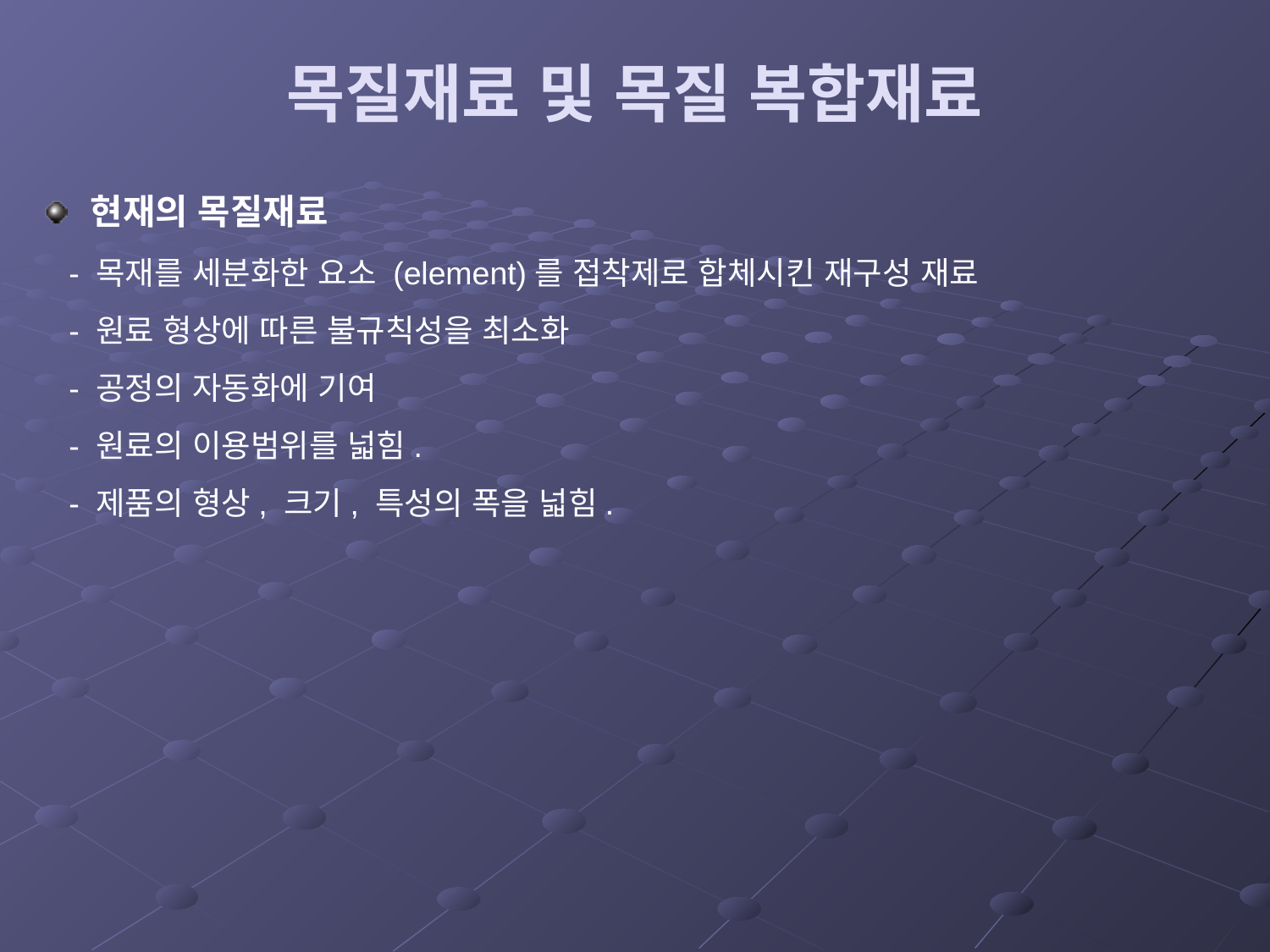

# 목질재료 및 목질 복합재료
현재의 목질재료
   - 목재를 세분화한 요소 (element)를 접착제로 합체시킨 재구성 재료
   - 원료 형상에 따른 불규칙성을 최소화
   - 공정의 자동화에 기여
   - 원료의 이용범위를 넓힘.
   - 제품의 형상, 크기, 특성의 폭을 넓힘.